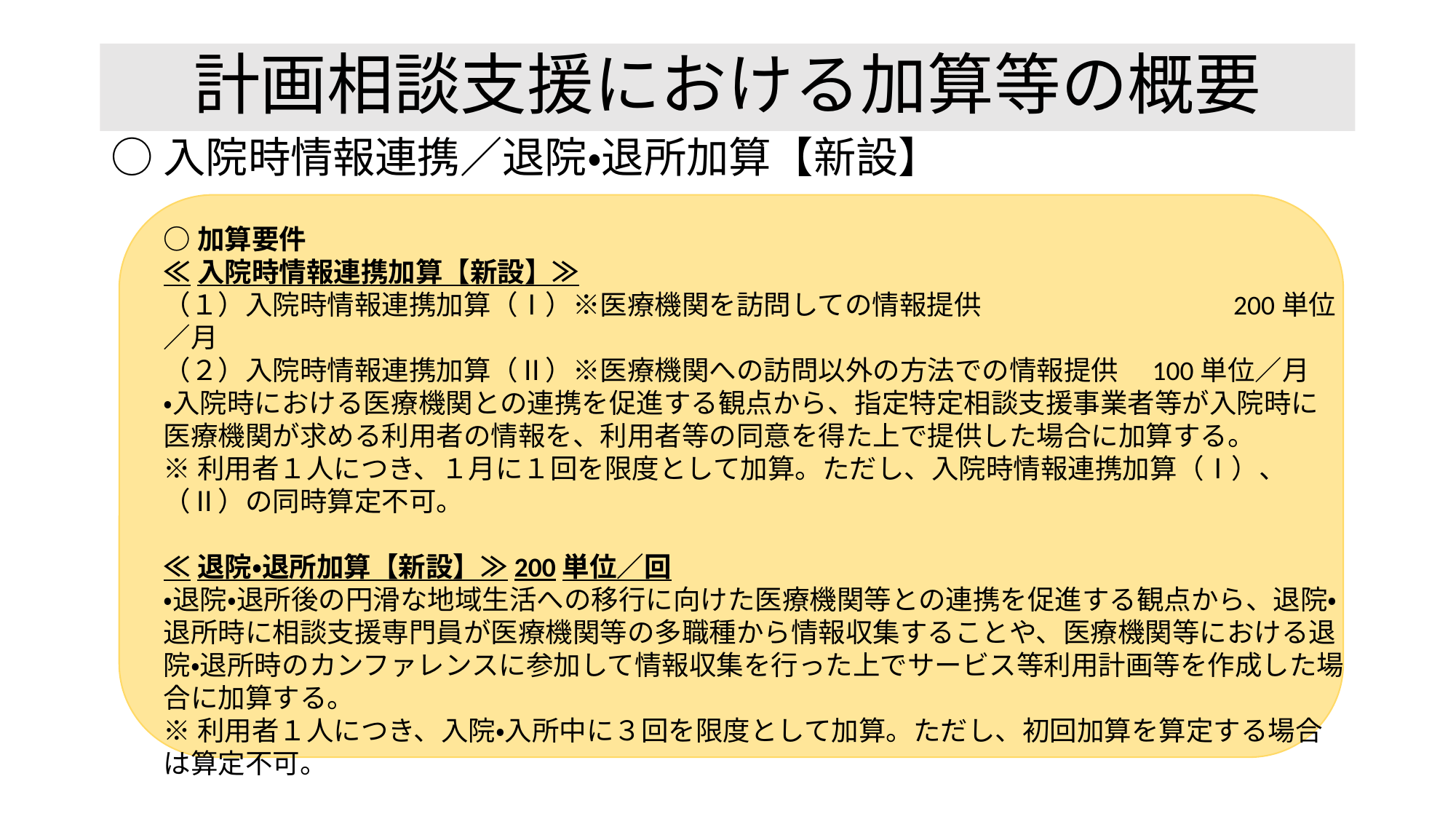

# 計画相談支援における加算等の概要
○入院時情報連携／退院・退所加算【新設】

○加算要件
≪入院時情報連携加算【新設】≫
（１）入院時情報連携加算（Ⅰ）※医療機関を訪問しての情報提供　　　　　　　　　200単位／月
（２）入院時情報連携加算（Ⅱ）※医療機関への訪問以外の方法での情報提供　100単位／月
・入院時における医療機関との連携を促進する観点から、指定特定相談支援事業者等が入院時に医療機関が求める利用者の情報を、利用者等の同意を得た上で提供した場合に加算する。
※利用者１人につき、１月に１回を限度として加算。ただし、入院時情報連携加算（Ⅰ）、（Ⅱ）の同時算定不可。

≪退院・退所加算【新設】≫200単位／回
・退院・退所後の円滑な地域生活への移行に向けた医療機関等との連携を促進する観点から、退院・退所時に相談支援専門員が医療機関等の多職種から情報収集することや、医療機関等における退院・退所時のカンファレンスに参加して情報収集を行った上でサービス等利用計画等を作成した場合に加算する。
※利用者１人につき、入院・入所中に３回を限度として加算。ただし、初回加算を算定する場合は算定不可。